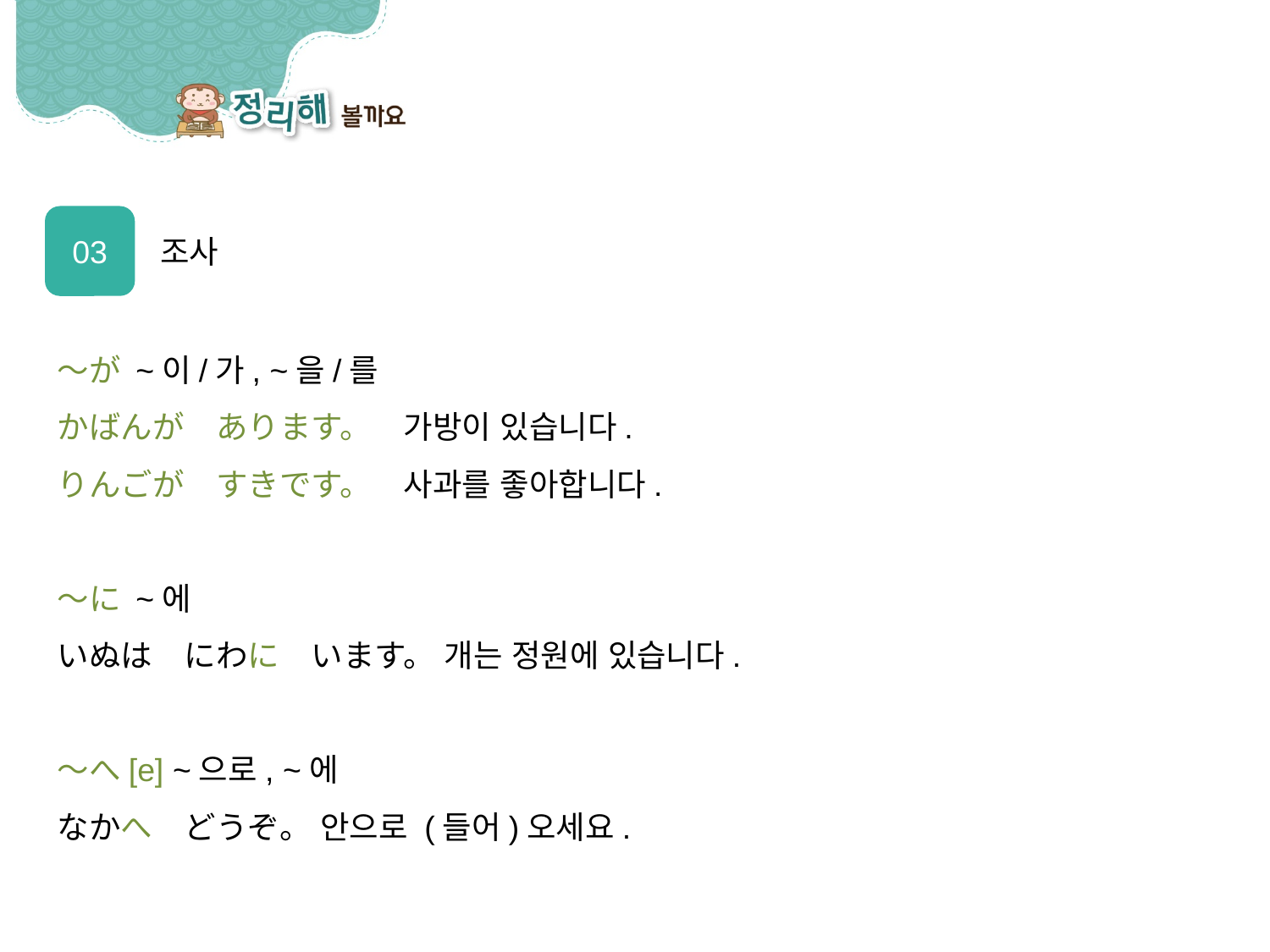

03
조사
～が ~이/가, ~을/를
かばんが　あります。　가방이 있습니다.
りんごが　すきです。　사과를 좋아합니다.

～に ~에
いぬは　にわに　います。 개는 정원에 있습니다.

～へ[e] ~으로, ~에
なかへ　どうぞ。 안으로 (들어)오세요.